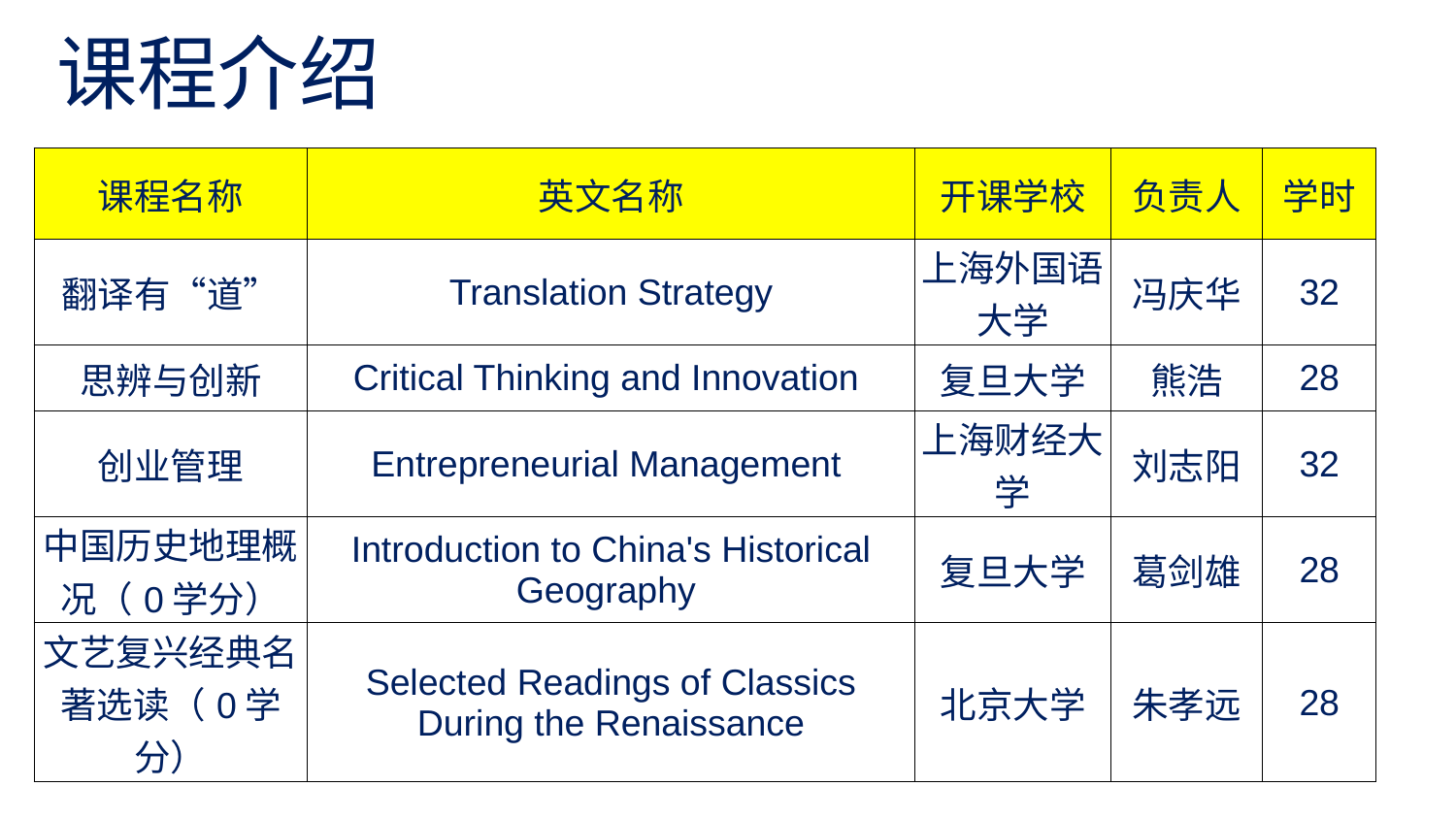

# 课程介绍
| 课程名称 | 英文名称 | 开课学校 | 负责人 | 学时 |
| --- | --- | --- | --- | --- |
| 翻译有“道” | Translation Strategy | 上海外国语大学 | 冯庆华 | 32 |
| 思辨与创新 | Critical Thinking and Innovation | 复旦大学 | 熊浩 | 28 |
| 创业管理 | Entrepreneurial Management | 上海财经大学 | 刘志阳 | 32 |
| 中国历史地理概况（0学分） | Introduction to China's Historical Geography | 复旦大学 | 葛剑雄 | 28 |
| 文艺复兴经典名著选读（0学分） | Selected Readings of Classics During the Renaissance | 北京大学 | 朱孝远 | 28 |